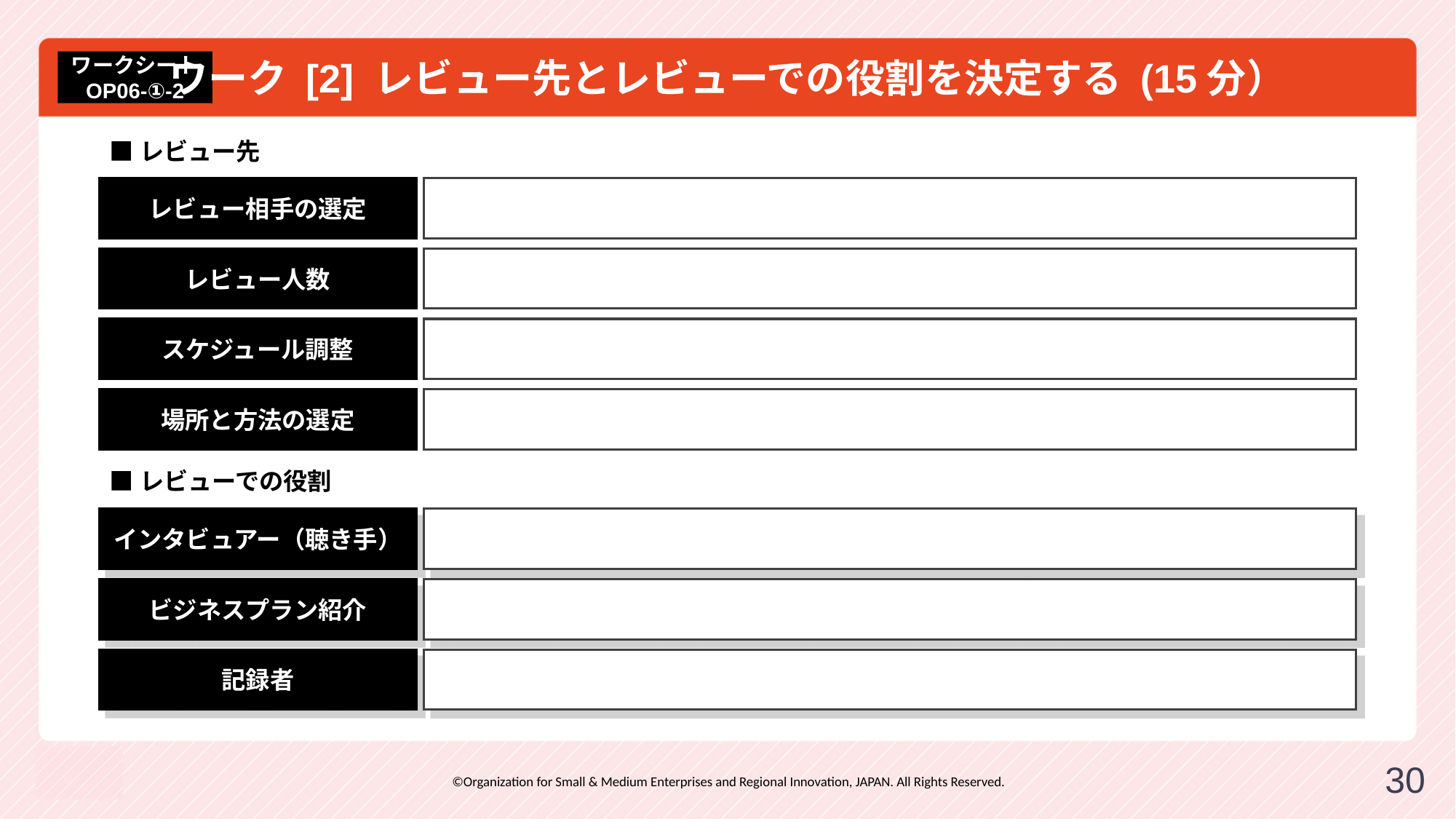

# ワーク [2] レビュー先とレビューでの役割を決定する (15分）
ワークシート
OP06-①-2
■レビュー先
レビュー相手の選定

レビュー人数

スケジュール調整

場所と方法の選定

■レビューでの役割
インタビュアー（聴き手）

ビジネスプラン紹介

記録者